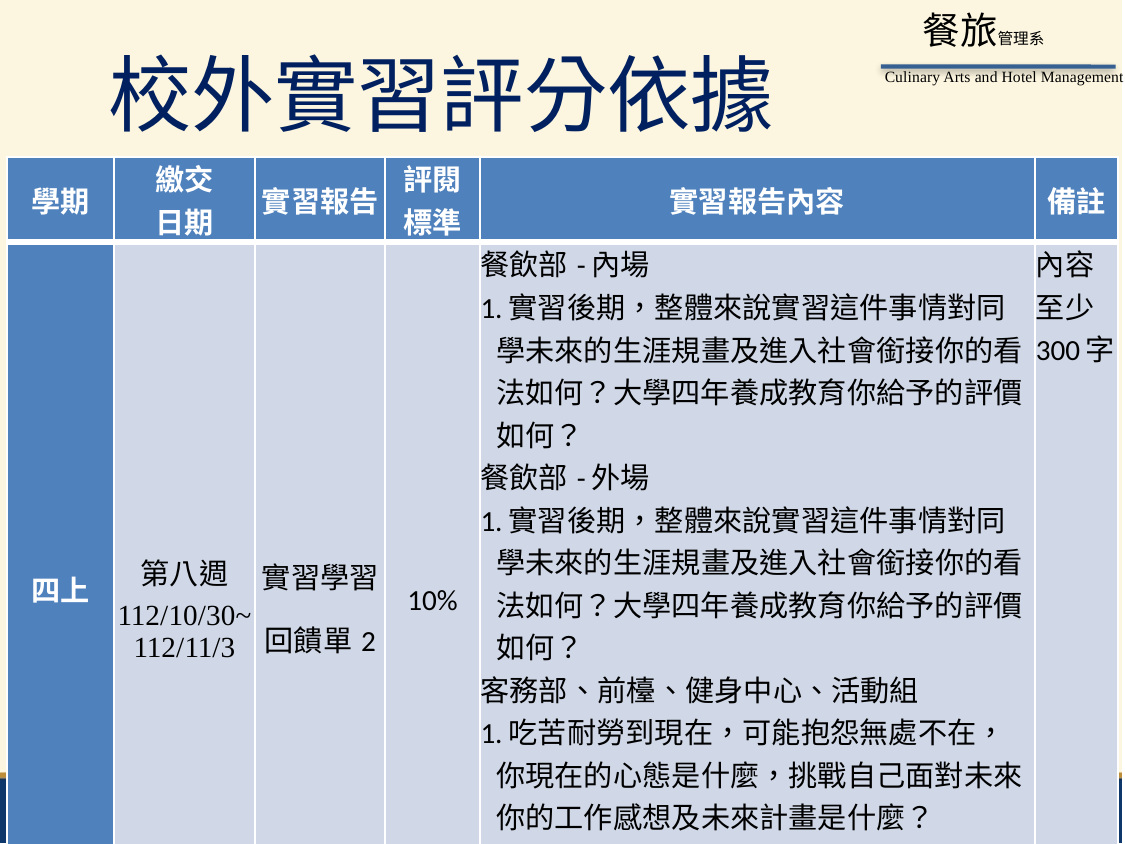

校外實習評分依據
| 學期 | 繳交 日期 | 實習報告 | 評閱 標準 | 實習報告內容 | 備註 |
| --- | --- | --- | --- | --- | --- |
| 四上 | 第八週 112/10/30~ 112/11/3 | 實習學習 回饋單2 | 10% | 餐飲部-內場 1.實習後期，整體來說實習這件事情對同學未來的生涯規畫及進入社會銜接你的看法如何？大學四年養成教育你給予的評價如何？ 餐飲部-外場 1.實習後期，整體來說實習這件事情對同學未來的生涯規畫及進入社會銜接你的看法如何？大學四年養成教育你給予的評價如何？ 客務部、前檯、健身中心、活動組 1.吃苦耐勞到現在，可能抱怨無處不在，你現在的心態是什麼，挑戰自己面對未來你的工作感想及未來計畫是什麼？ 客務後檯、房務部 1.依你所觀察成為一位優秀的房務主管必須具備什麼能力或態度 | 內容至少300字 |
8